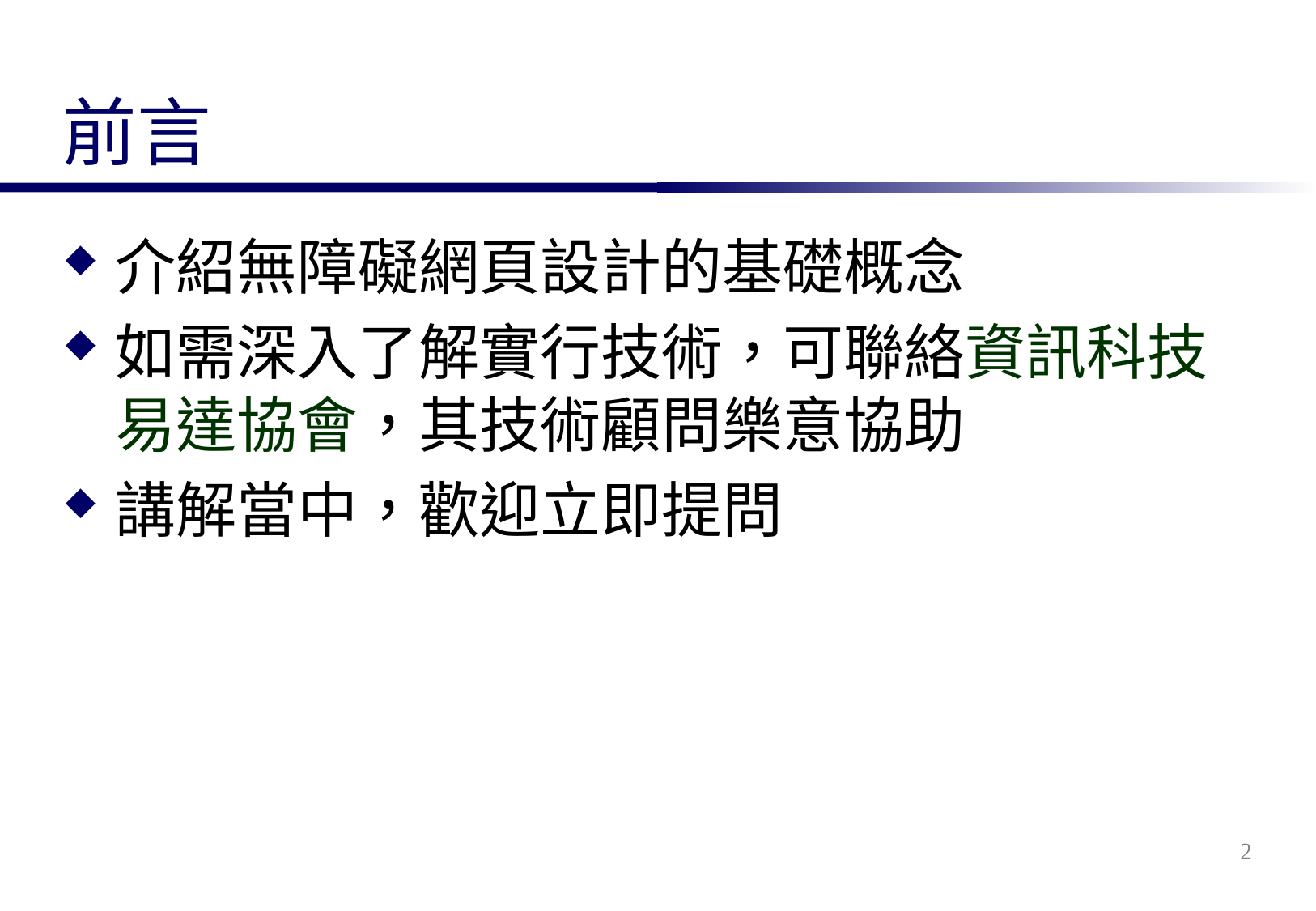

# 前言
介紹無障礙網頁設計的基礎概念
如需深入了解實行技術，可聯絡資訊科技易達協會，其技術顧問樂意協助
講解當中，歡迎立即提問
2